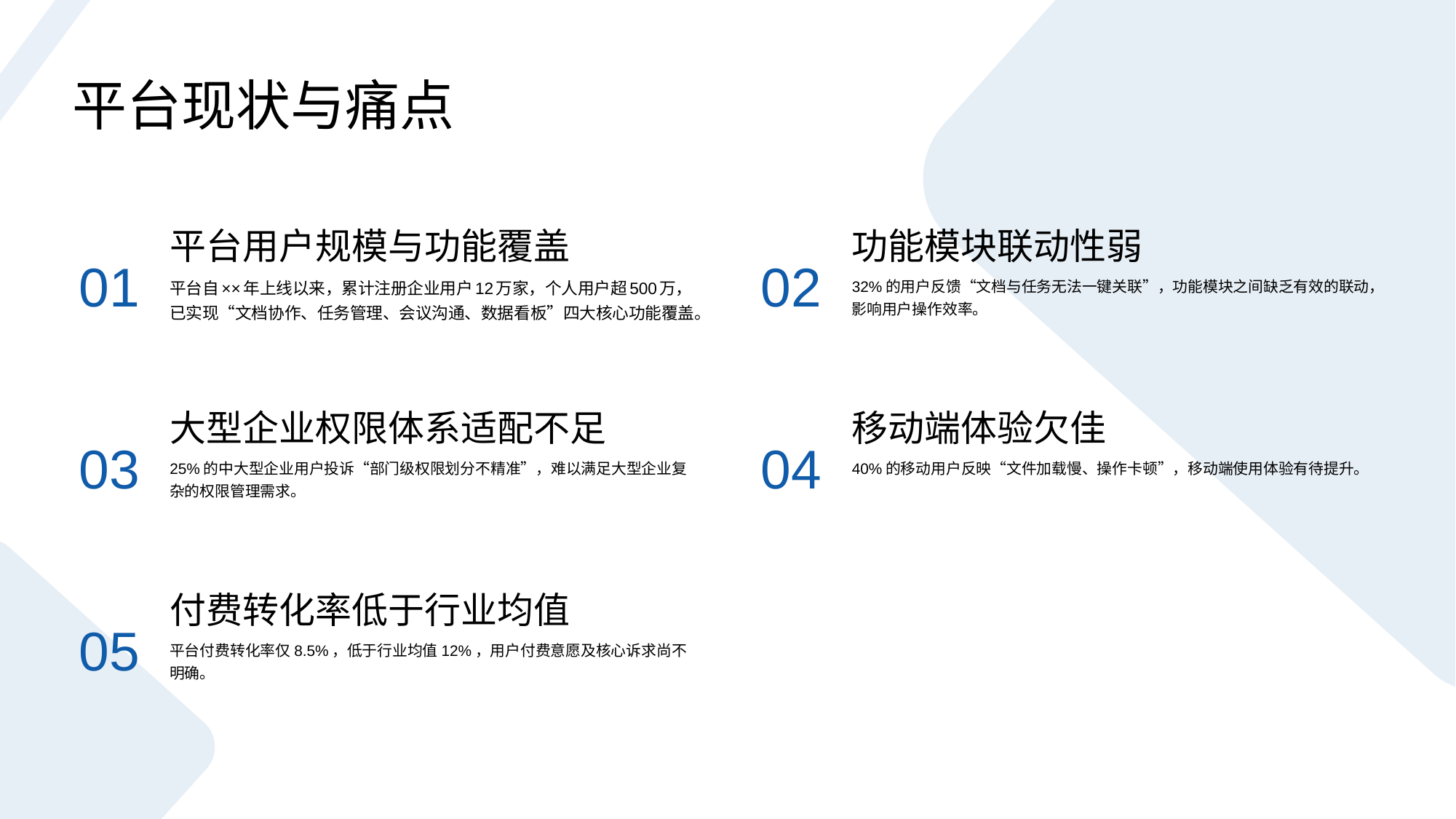

平台现状与痛点
平台用户规模与功能覆盖
功能模块联动性弱
01
02
平台自××年上线以来，累计注册企业用户12万家，个人用户超500万，已实现“文档协作、任务管理、会议沟通、数据看板”四大核心功能覆盖。
32%的用户反馈“文档与任务无法一键关联”，功能模块之间缺乏有效的联动，影响用户操作效率。
大型企业权限体系适配不足
移动端体验欠佳
03
04
25%的中大型企业用户投诉“部门级权限划分不精准”，难以满足大型企业复杂的权限管理需求。
40%的移动用户反映“文件加载慢、操作卡顿”，移动端使用体验有待提升。
付费转化率低于行业均值
05
平台付费转化率仅8.5%，低于行业均值12%，用户付费意愿及核心诉求尚不明确。